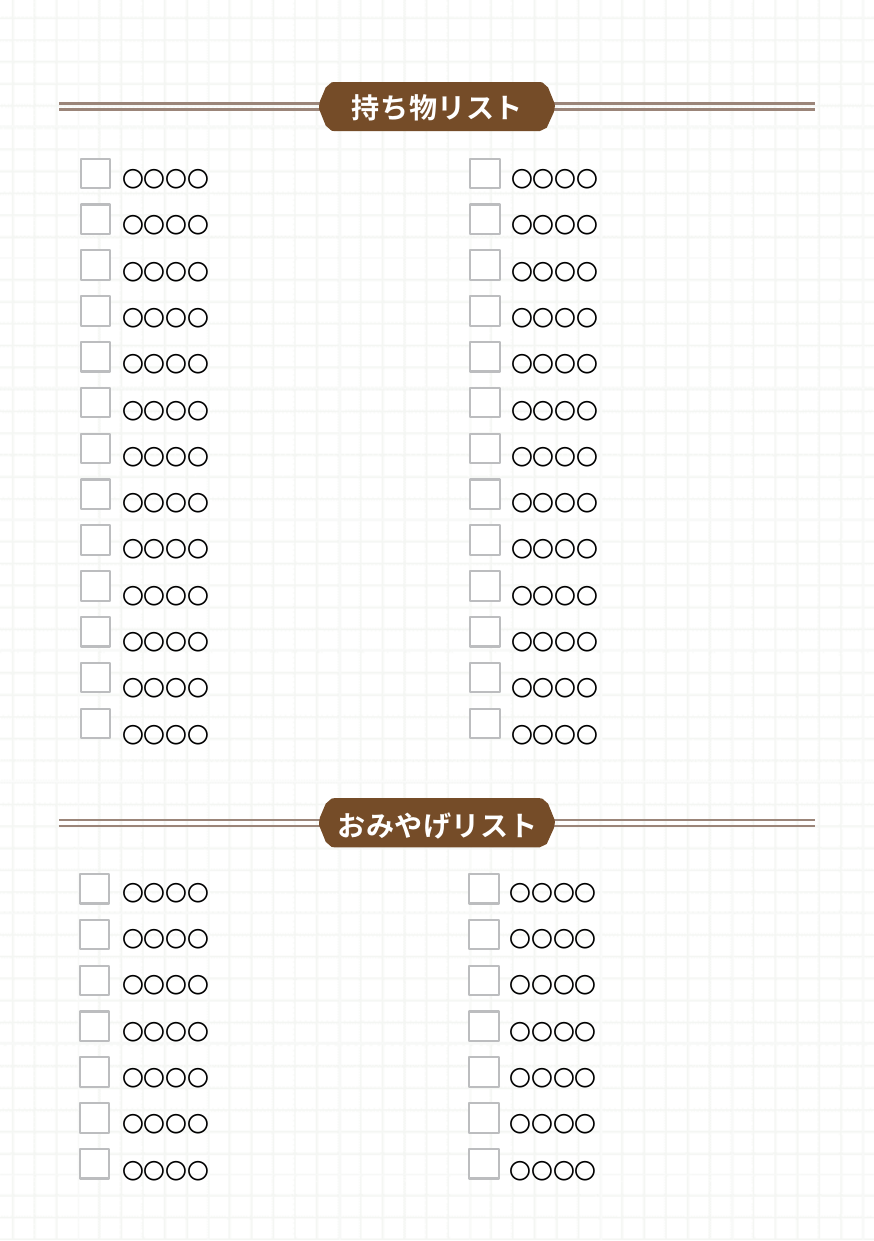

持ち物リスト
〇〇〇〇
〇〇〇〇
〇〇〇〇
〇〇〇〇
〇〇〇〇
〇〇〇〇
〇〇〇〇
〇〇〇〇
〇〇〇〇
〇〇〇〇
〇〇〇〇
〇〇〇〇
〇〇〇〇

〇〇〇〇
〇〇〇〇
〇〇〇〇
〇〇〇〇
〇〇〇〇
〇〇〇〇
〇〇〇〇
〇〇〇〇
〇〇〇〇
〇〇〇〇
〇〇〇〇
〇〇〇〇
〇〇〇〇

おみやげリスト
〇〇〇〇
〇〇〇〇
〇〇〇〇
〇〇〇〇
〇〇〇〇
〇〇〇〇
〇〇〇〇

〇〇〇〇
〇〇〇〇
〇〇〇〇
〇〇〇〇
〇〇〇〇
〇〇〇〇
〇〇〇〇